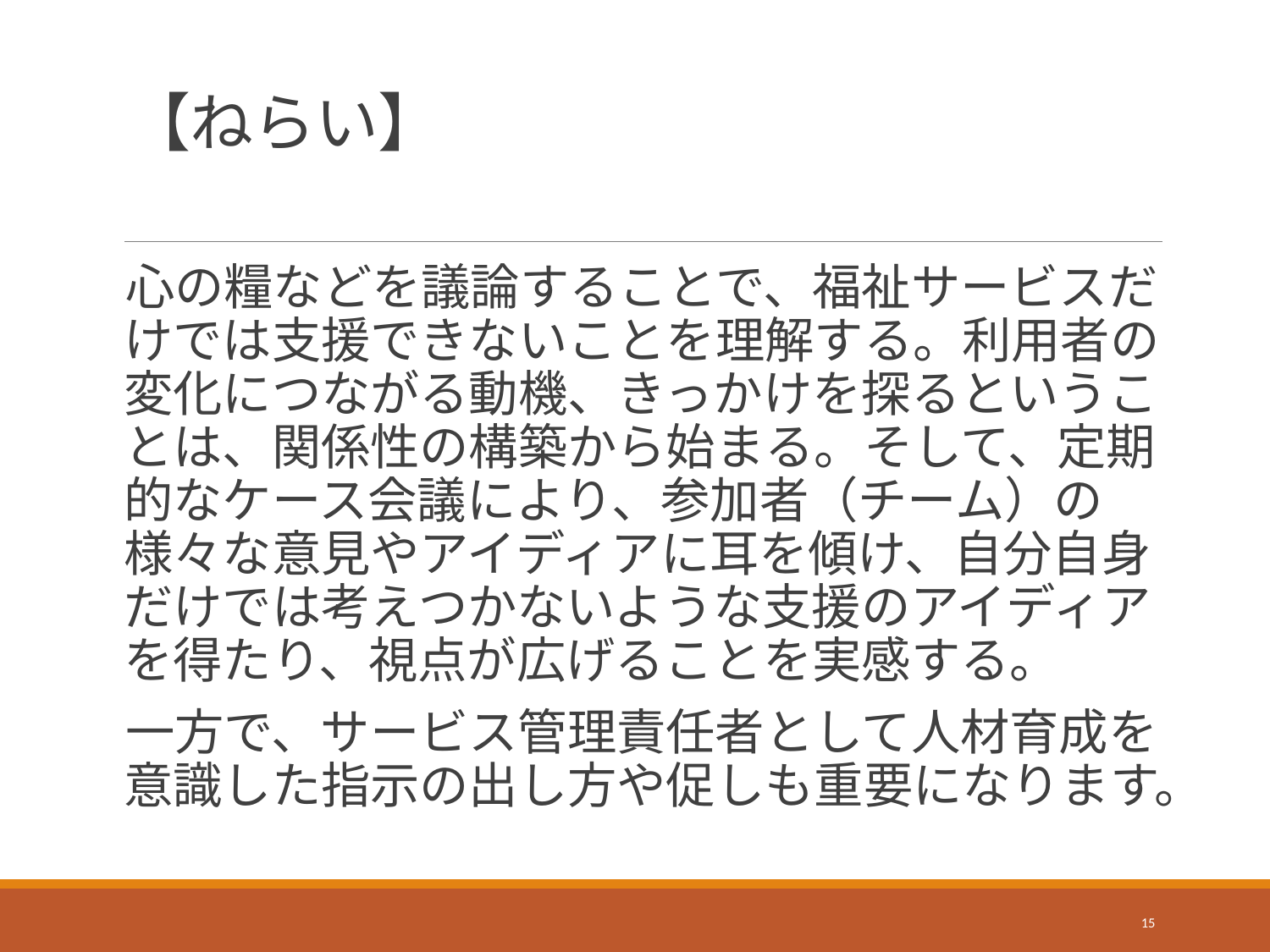

# 【ねらい】
心の糧などを議論することで、福祉サービスだけでは支援できないことを理解する。利用者の変化につながる動機、きっかけを探るということは、関係性の構築から始まる。そして、定期的なケース会議により、参加者（チーム）の様々な意見やアイディアに耳を傾け、自分自身だけでは考えつかないような支援のアイディアを得たり、視点が広げることを実感する。
一方で、サービス管理責任者として人材育成を意識した指示の出し方や促しも重要になります。

15